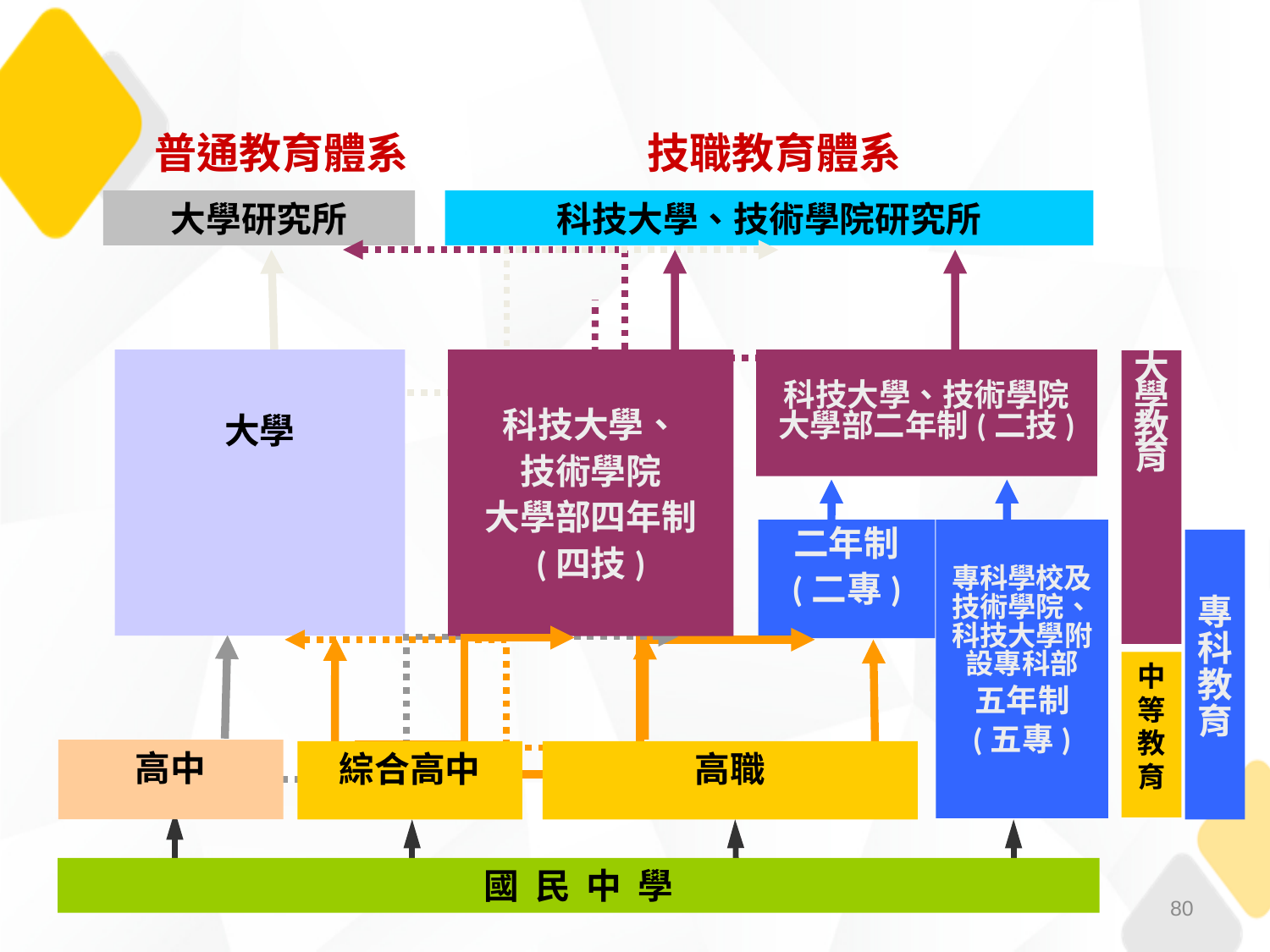

普通教育體系
技職教育體系
大學研究所
科技大學、技術學院研究所

大學

科技大學、
技術學院
大學部四年制
(四技)

科技大學、技術學院大學部二年制(二技)
大學教育

二年制
(二專)

專科學校及技術學院、科技大學附設專科部
五年制
(五專)
專
科
教
育

中等教育
高中
綜合高中
高職

國  民  中  學
80